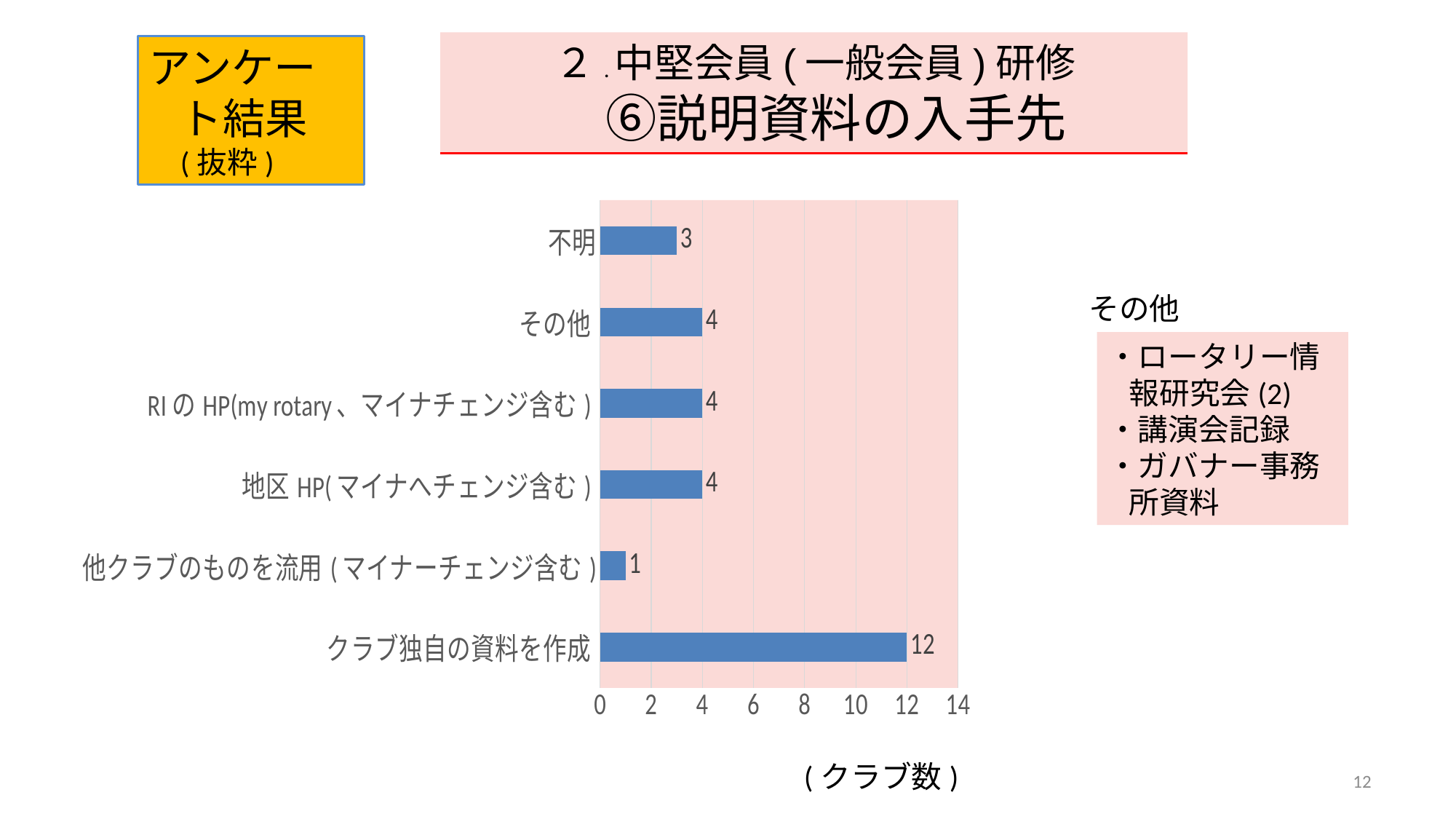

２.中堅会員(一般会員)研修
⑥説明資料の入手先
アンケート結果(抜粋)

### Chart

| Category | 資料の入手先 |
|---|---|
| クラブ独自の資料を作成  | 12.0 |
| 他クラブのものを流用(マイナーチェンジ含む) | 1.0 |
| 地区HP(マイナへチェンジ含む)  | 4.0 |
| RIのHP(my rotary、マイナチェンジ含む)  | 4.0 |
|  その他  | 4.0 |
|  不明 | 3.0 |
その他
・ロータリー情報研究会(2)
・講演会記録
・ガバナー事務所資料
(クラブ数)
12